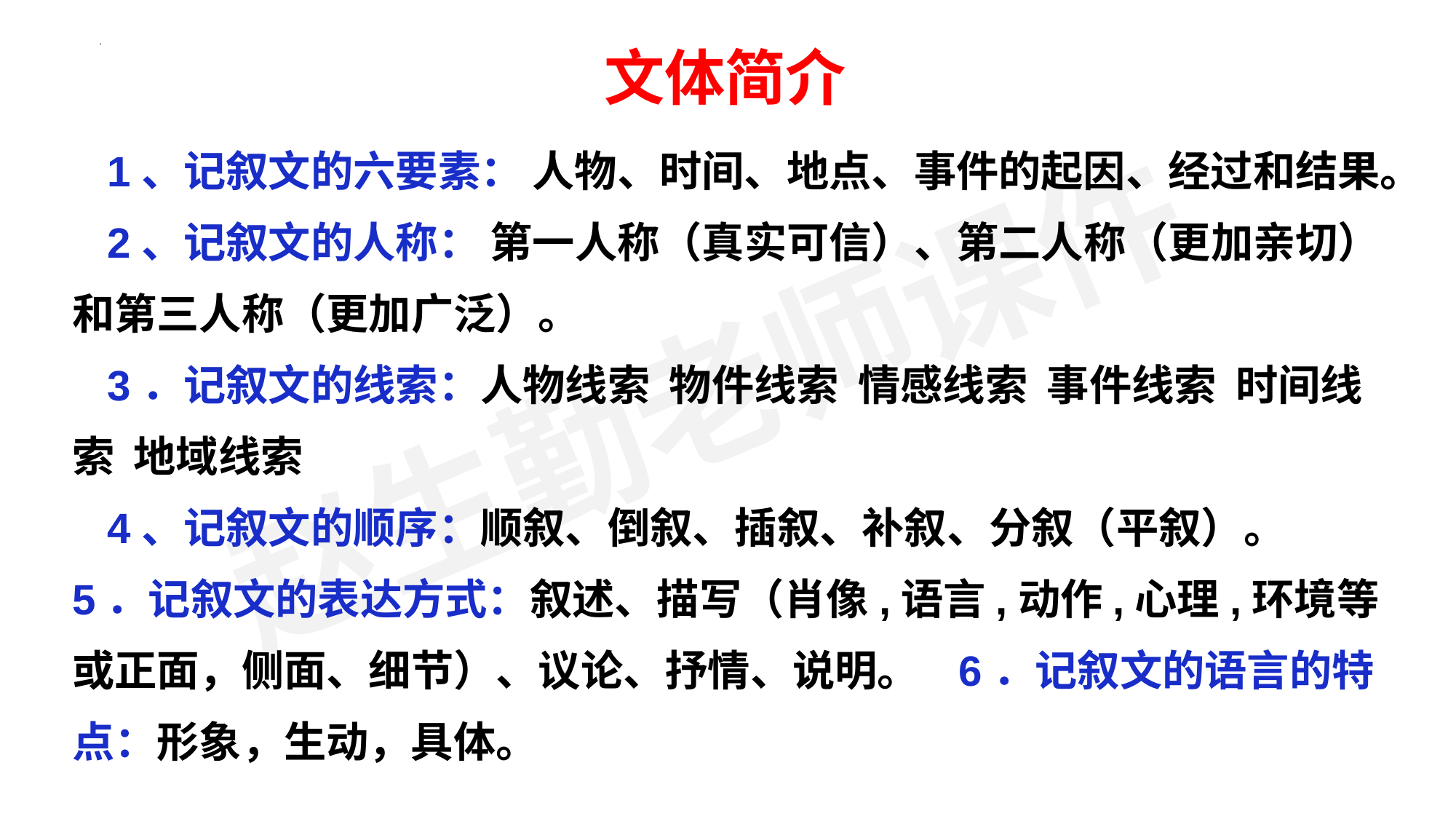

文体简介
   1、记叙文的六要素： 人物、时间、地点、事件的起因、经过和结果。
   2、记叙文的人称： 第一人称（真实可信）、第二人称（更加亲切）和第三人称（更加广泛）。
   3．记叙文的线索：人物线索  物件线索  情感线索  事件线索  时间线索  地域线索
   4、记叙文的顺序：顺叙、倒叙、插叙、补叙、分叙（平叙）。   5．记叙文的表达方式：叙述、描写（肖像,语言,动作,心理,环境等或正面，侧面、细节）、议论、抒情、说明。   6．记叙文的语言的特点：形象，生动，具体。